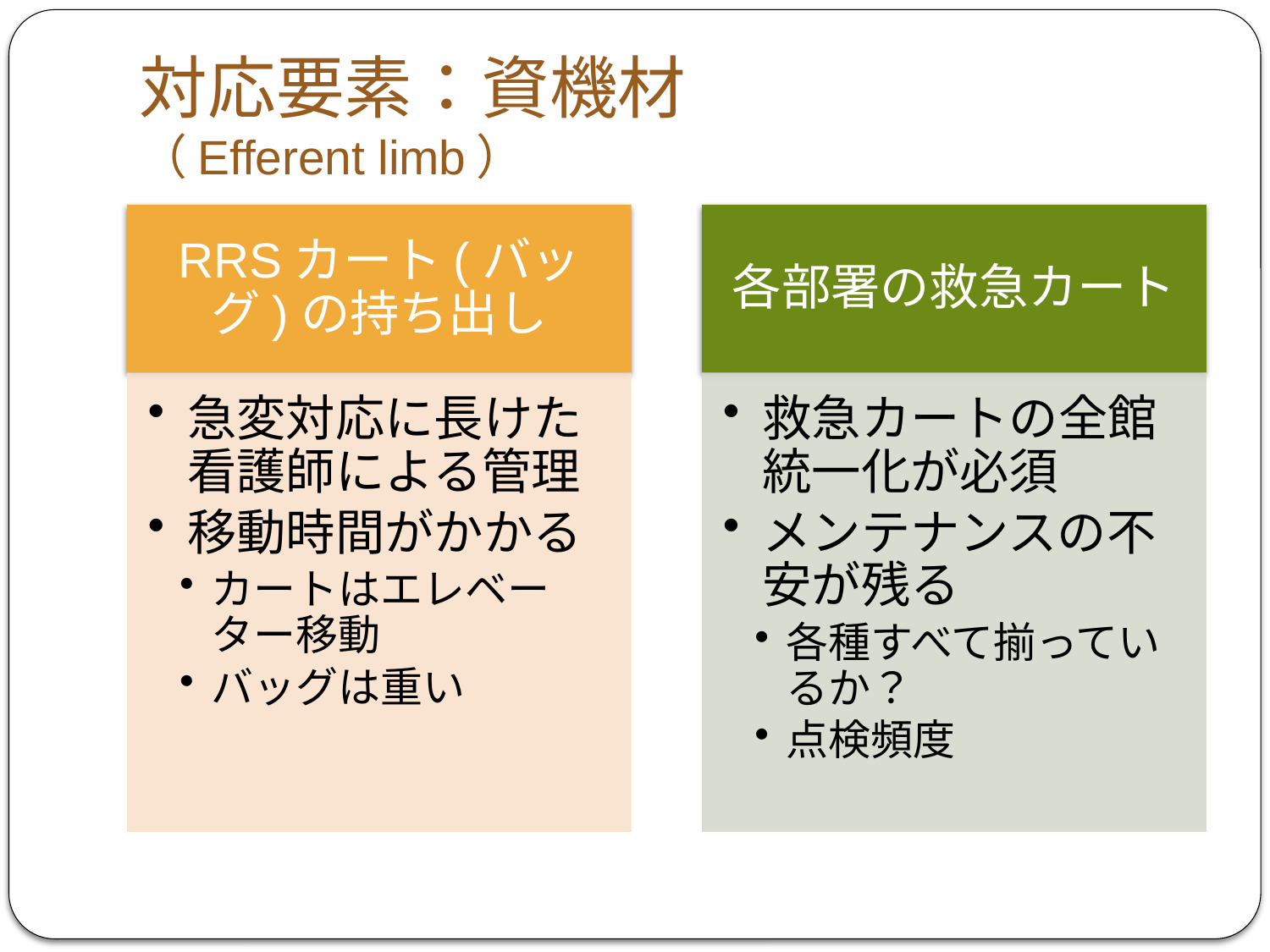

# 対応要素：資機材 （Efferent limb）
RRSカート(バッグ)の持ち出し
急変対応に長けた看護師による管理
移動時間がかかる
カートはエレベーター移動
バッグは重い
各部署の救急カート
救急カートの全館統一化が必須
メンテナンスの不安が残る
各種すべて揃っているか？
点検頻度